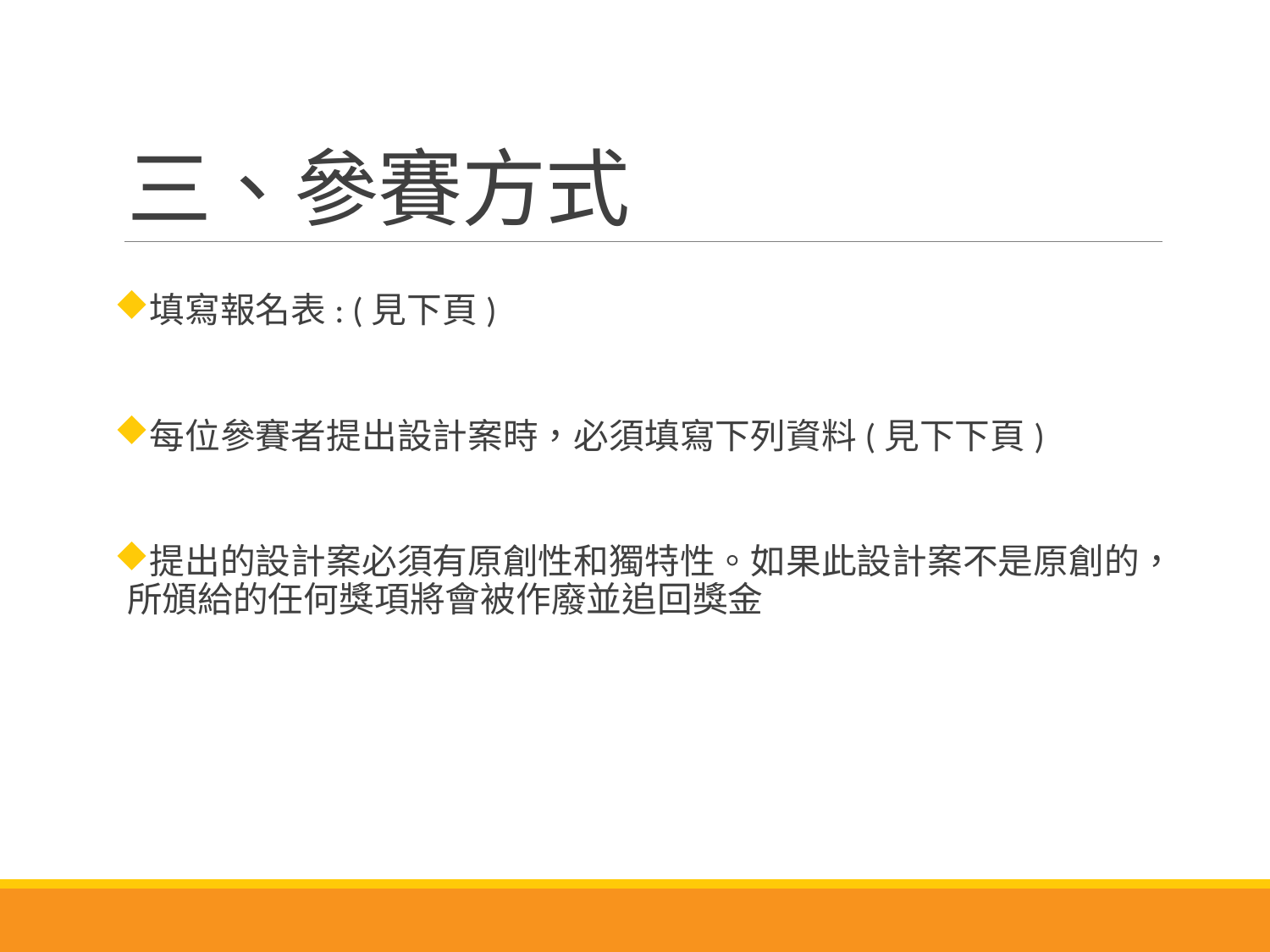

# 三、參賽方式
填寫報名表: (見下頁)

每位參賽者提出設計案時，必須填寫下列資料(見下下頁)

提出的設計案必須有原創性和獨特性。如果此設計案不是原創的，所頒給的任何獎項將會被作廢並追回獎金